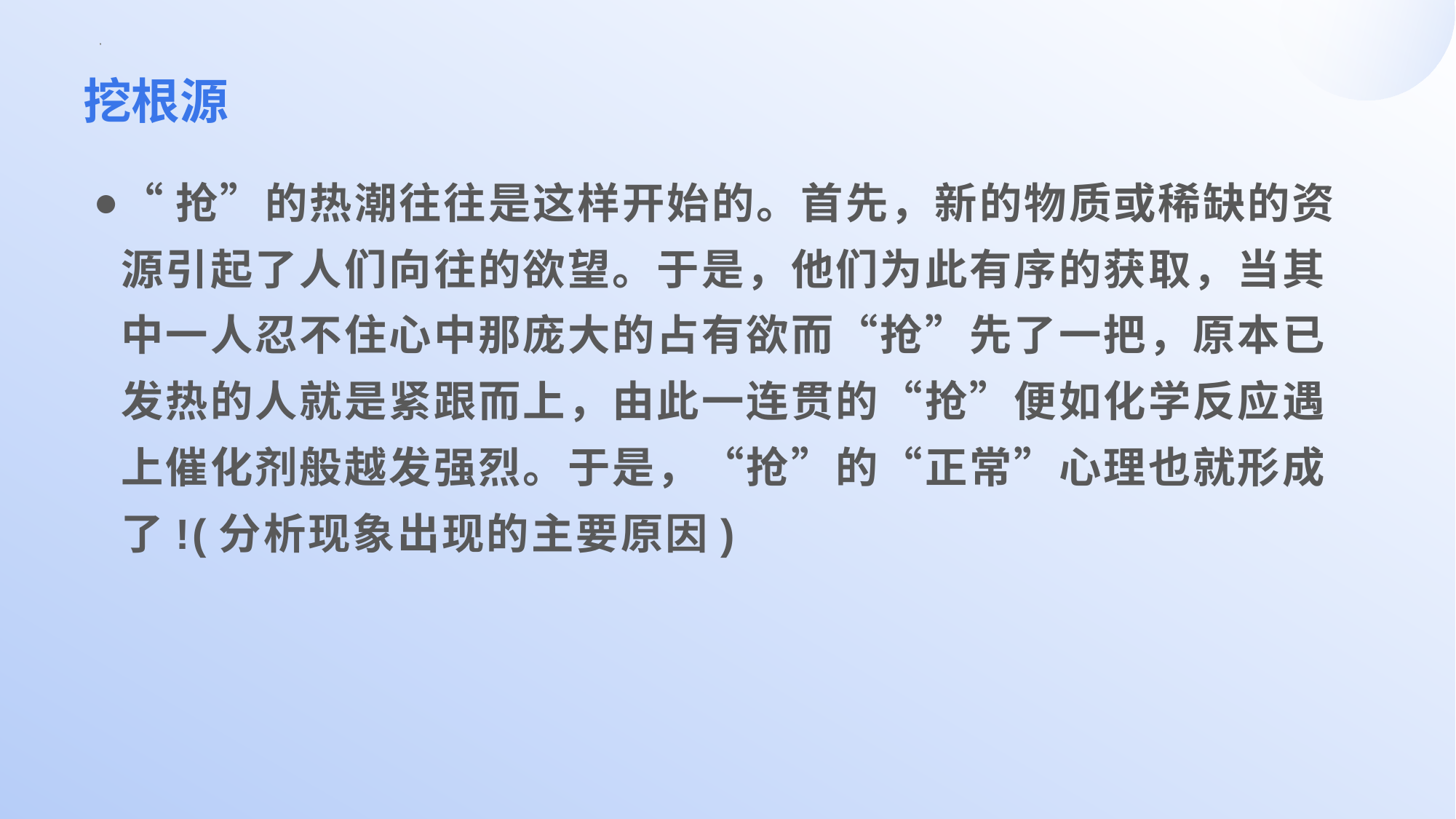

# 挖根源
“抢”的热潮往往是这样开始的。首先，新的物质或稀缺的资源引起了人们向往的欲望。于是，他们为此有序的获取，当其中一人忍不住心中那庞大的占有欲而“抢”先了一把，原本已发热的人就是紧跟而上，由此一连贯的“抢”便如化学反应遇上催化剂般越发强烈。于是，“抢”的“正常”心理也就形成了!(分析现象出现的主要原因)